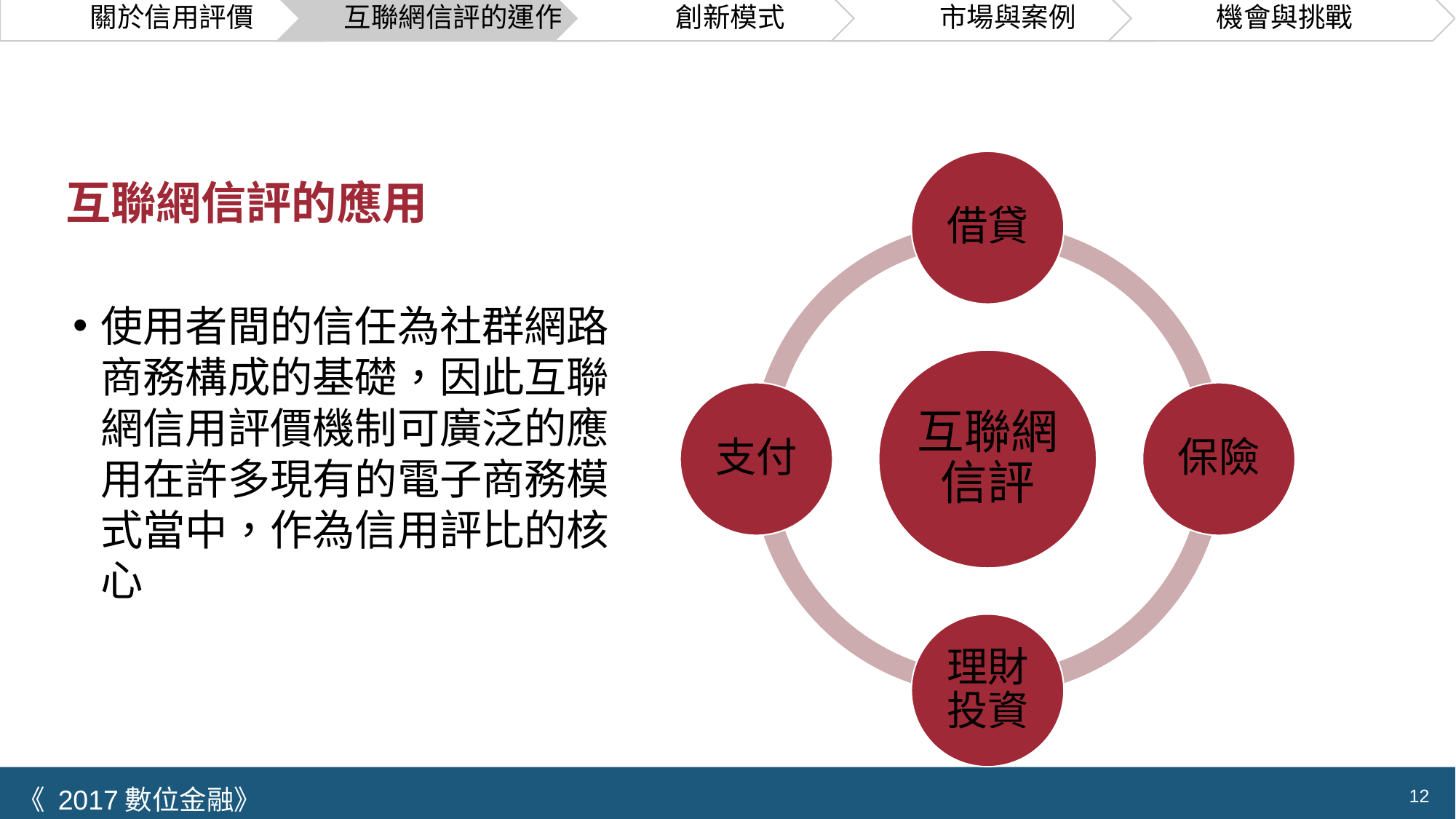

關於信用評價
互聯網信評的運作
創新模式
市場與案例
機會與挑戰
互聯網信評
借貸
保險
理財投資
支付
# 互聯網信評的應用
使用者間的信任為社群網路商務構成的基礎，因此互聯網信用評價機制可廣泛的應用在許多現有的電子商務模式當中，作為信用評比的核心
12